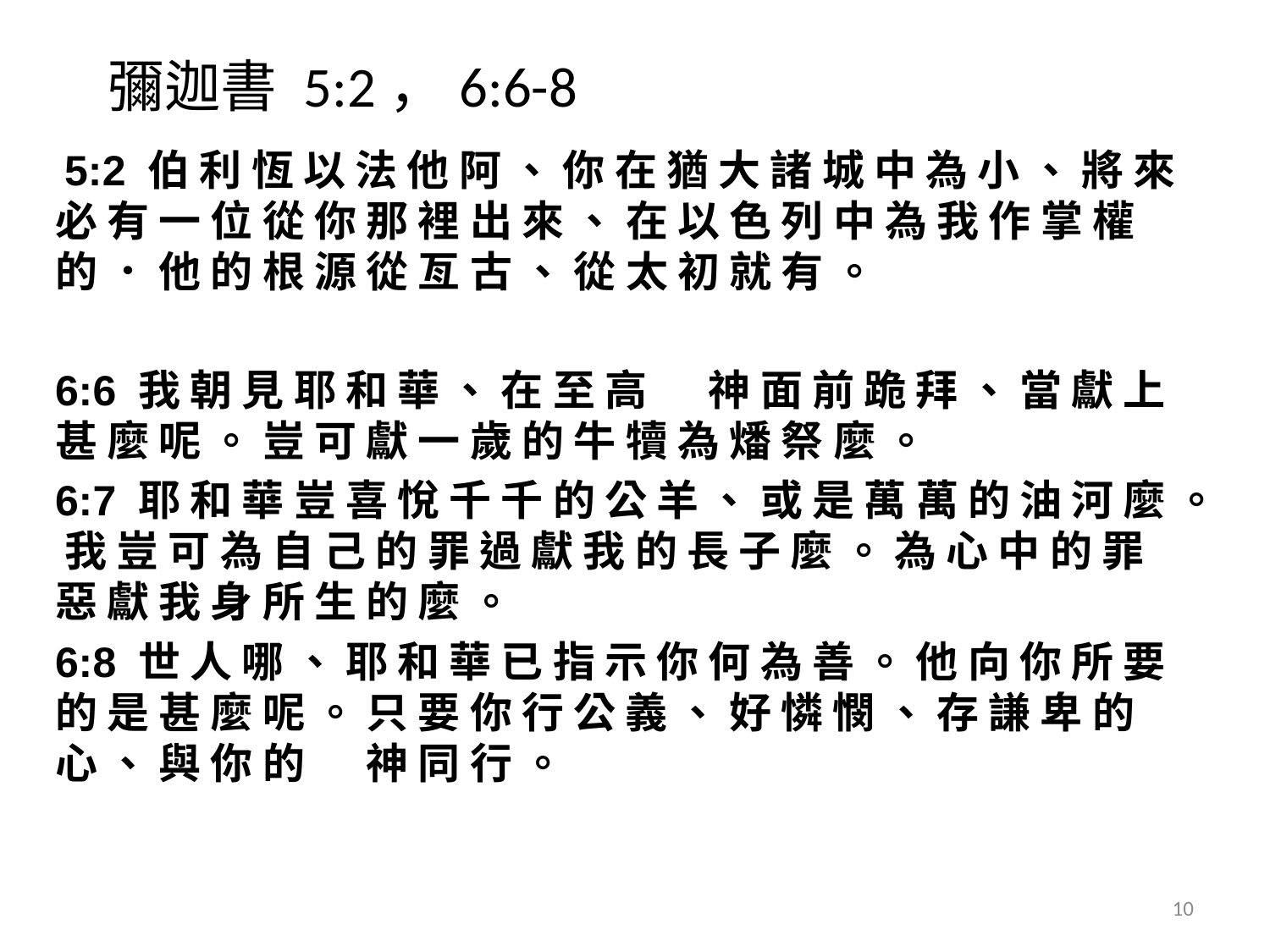

# 彌迦書 5:2，6:6-8
 5:2 伯 利 恆 以 法 他 阿 、 你 在 猶 大 諸 城 中 為 小 、 將 來 必 有 一 位 從 你 那 裡 出 來 、 在 以 色 列 中 為 我 作 掌 權 的 ． 他 的 根 源 從 亙 古 、 從 太 初 就 有 。

6:6 我 朝 見 耶 和 華 、 在 至 高 　 神 面 前 跪 拜 、 當 獻 上 甚 麼 呢 。 豈 可 獻 一 歲 的 牛 犢 為 燔 祭 麼 。
6:7 耶 和 華 豈 喜 悅 千 千 的 公 羊 、 或 是 萬 萬 的 油 河 麼 。 我 豈 可 為 自 己 的 罪 過 獻 我 的 長 子 麼 。 為 心 中 的 罪 惡 獻 我 身 所 生 的 麼 。
6:8 世 人 哪 、 耶 和 華 已 指 示 你 何 為 善 。 他 向 你 所 要 的 是 甚 麼 呢 。 只 要 你 行 公 義 、 好 憐 憫 、 存 謙 卑 的 心 、 與 你 的 　 神 同 行 。
10